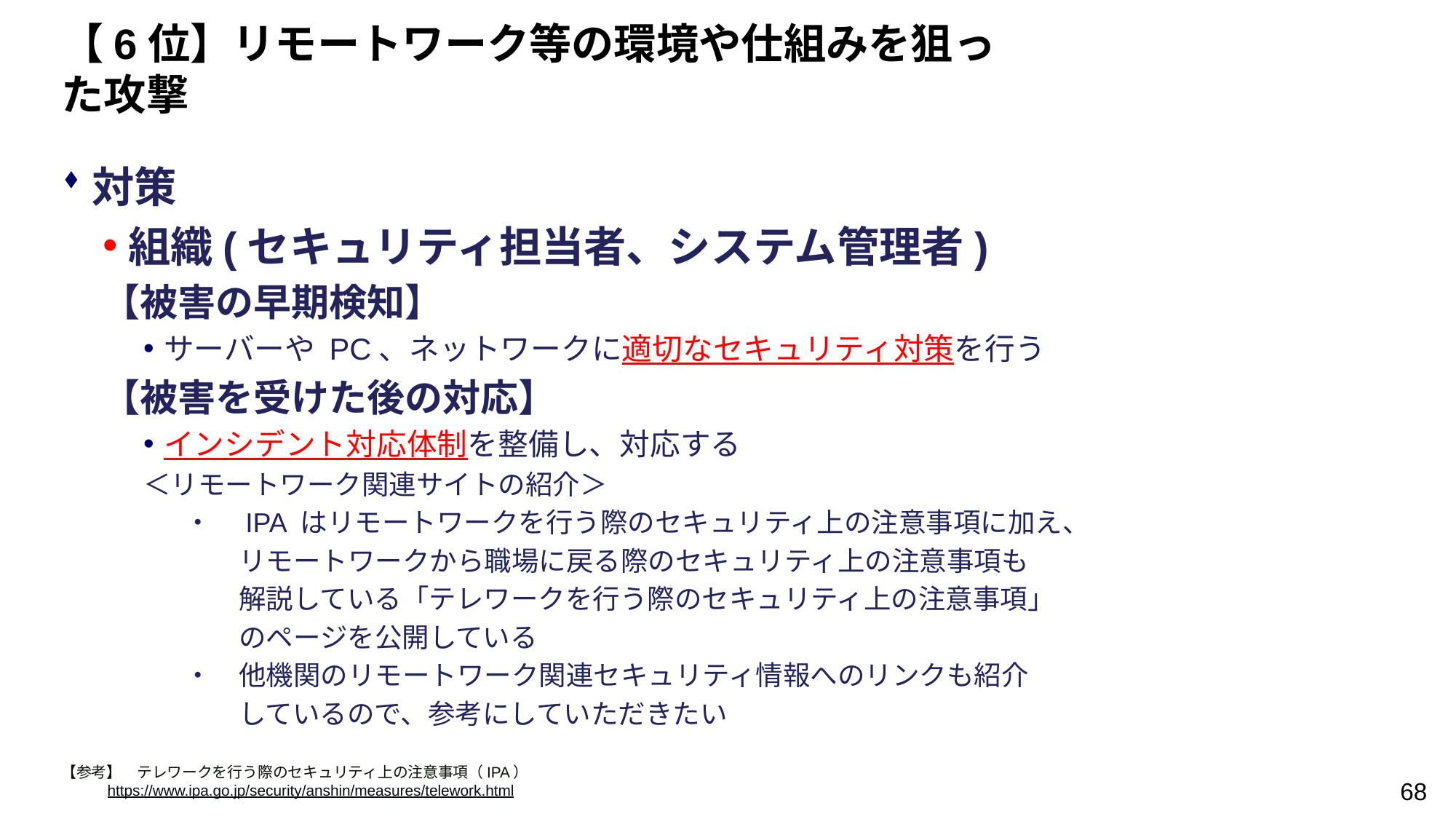

【6位】リモートワーク等の環境や仕組みを狙った攻撃
対策
組織(セキュリティ担当者、システム管理者)
【被害の早期検知】
サーバーや PC、ネットワークに適切なセキュリティ対策を行う
【被害を受けた後の対応】
インシデント対応体制を整備し、対応する
＜リモートワーク関連サイトの紹介＞
・　IPA はリモートワークを行う際のセキュリティ上の注意事項に加え、
　　リモートワークから職場に戻る際のセキュリティ上の注意事項も
　　解説している「テレワークを行う際のセキュリティ上の注意事項」
　　のページを公開している
・　他機関のリモートワーク関連セキュリティ情報へのリンクも紹介
　　しているので、参考にしていただきたい
【参考】　テレワークを行う際のセキュリティ上の注意事項（IPA）
           https://www.ipa.go.jp/security/anshin/measures/telework.html
68